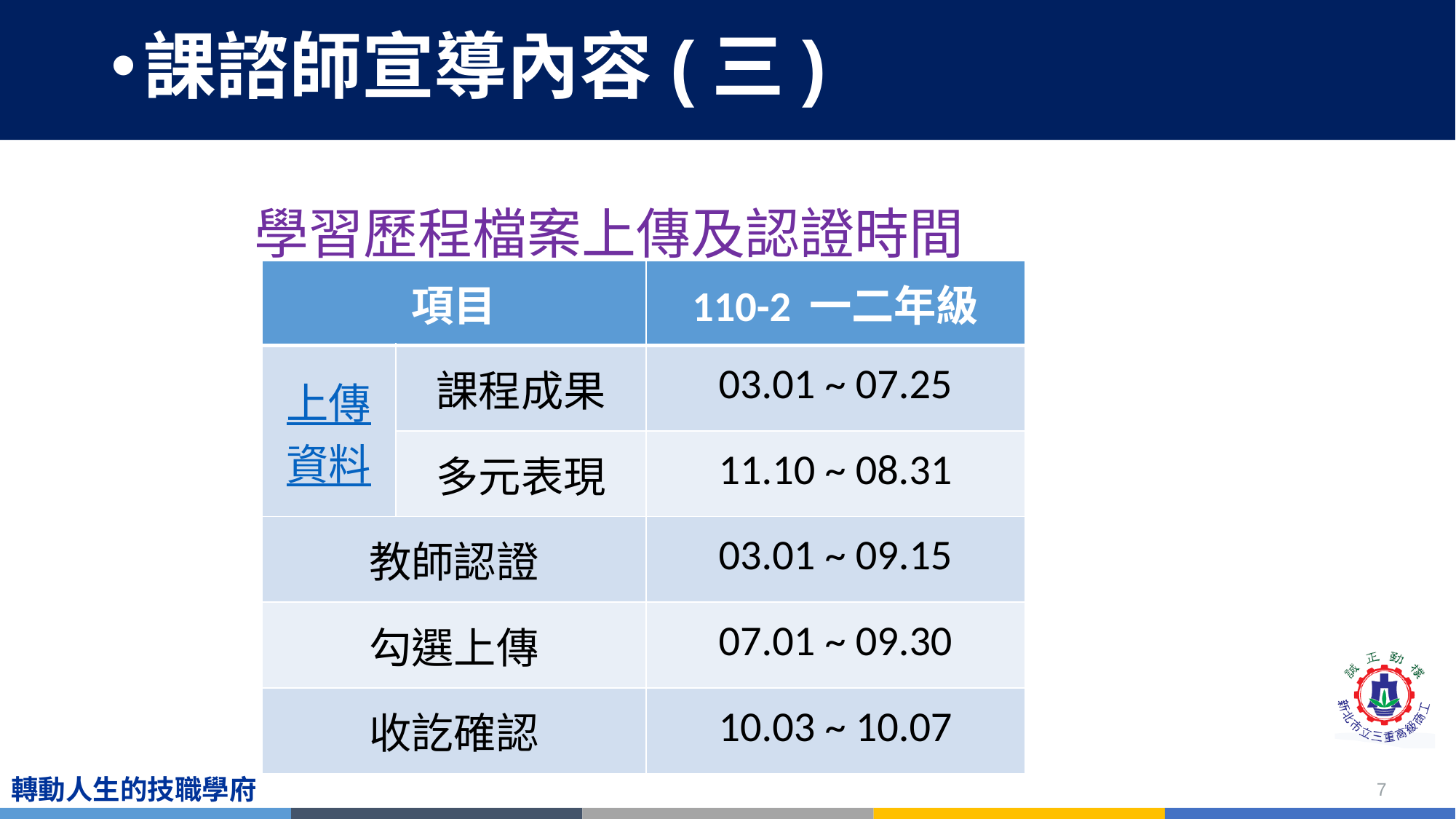

# 課諮師宣導內容(三)

學習歷程檔案上傳及認證時間
| 項目 |  | 110-2 一二年級 |
| --- | --- | --- |
| 上傳 資料 | 課程成果 | 03.01 ~ 07.25 |
|  | 多元表現 | 11.10 ~ 08.31 |
| 教師認證 |  | 03.01 ~ 09.15 |
| 勾選上傳 |  | 07.01 ~ 09.30 |
| 收訖確認 |  | 10.03 ~ 10.07 |
7